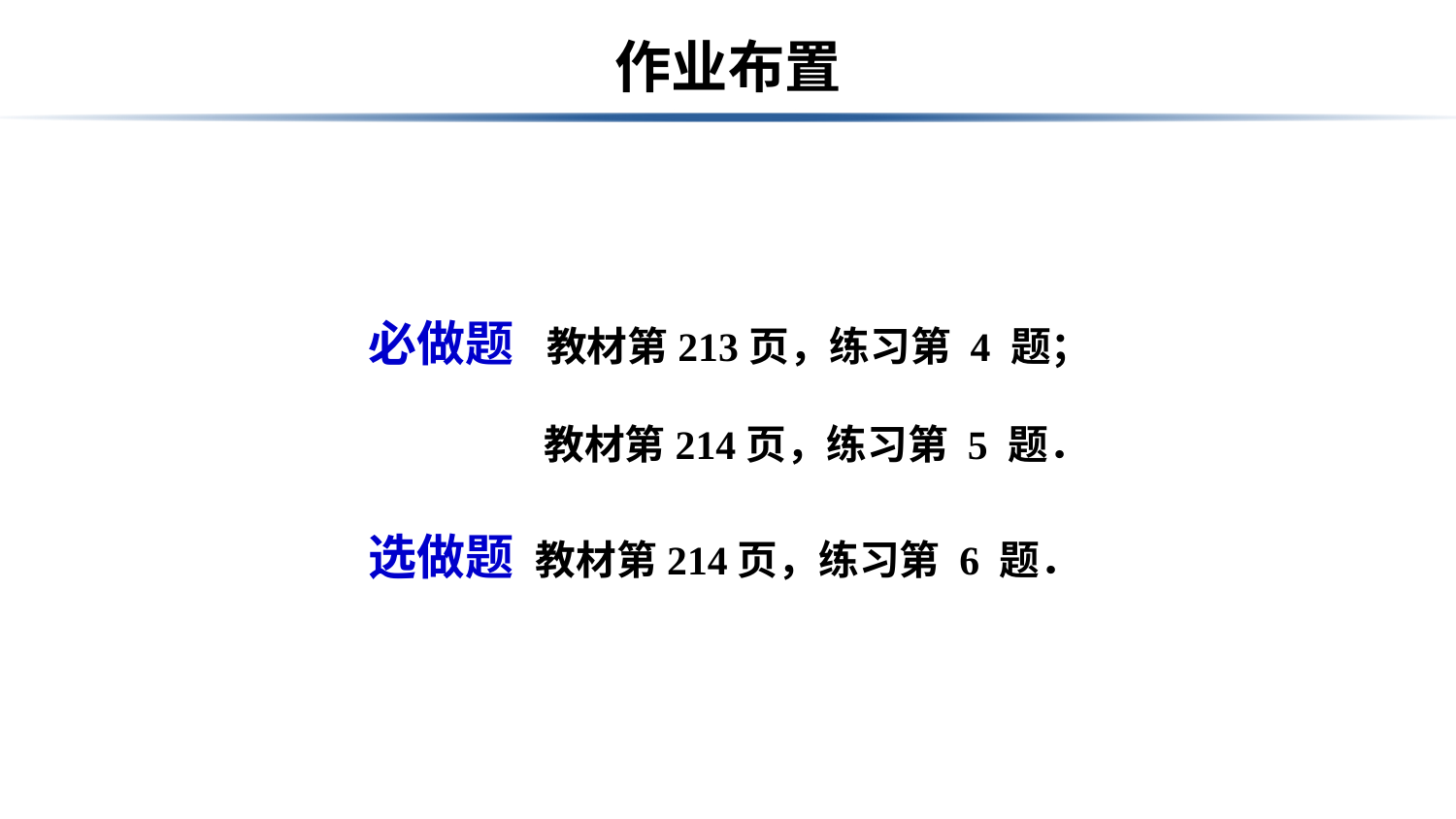

# 作业布置
必做题   教材第213页，练习第 4 题；
                  教材第214页，练习第 5 题．
选做题  教材第214页，练习第 6 题．